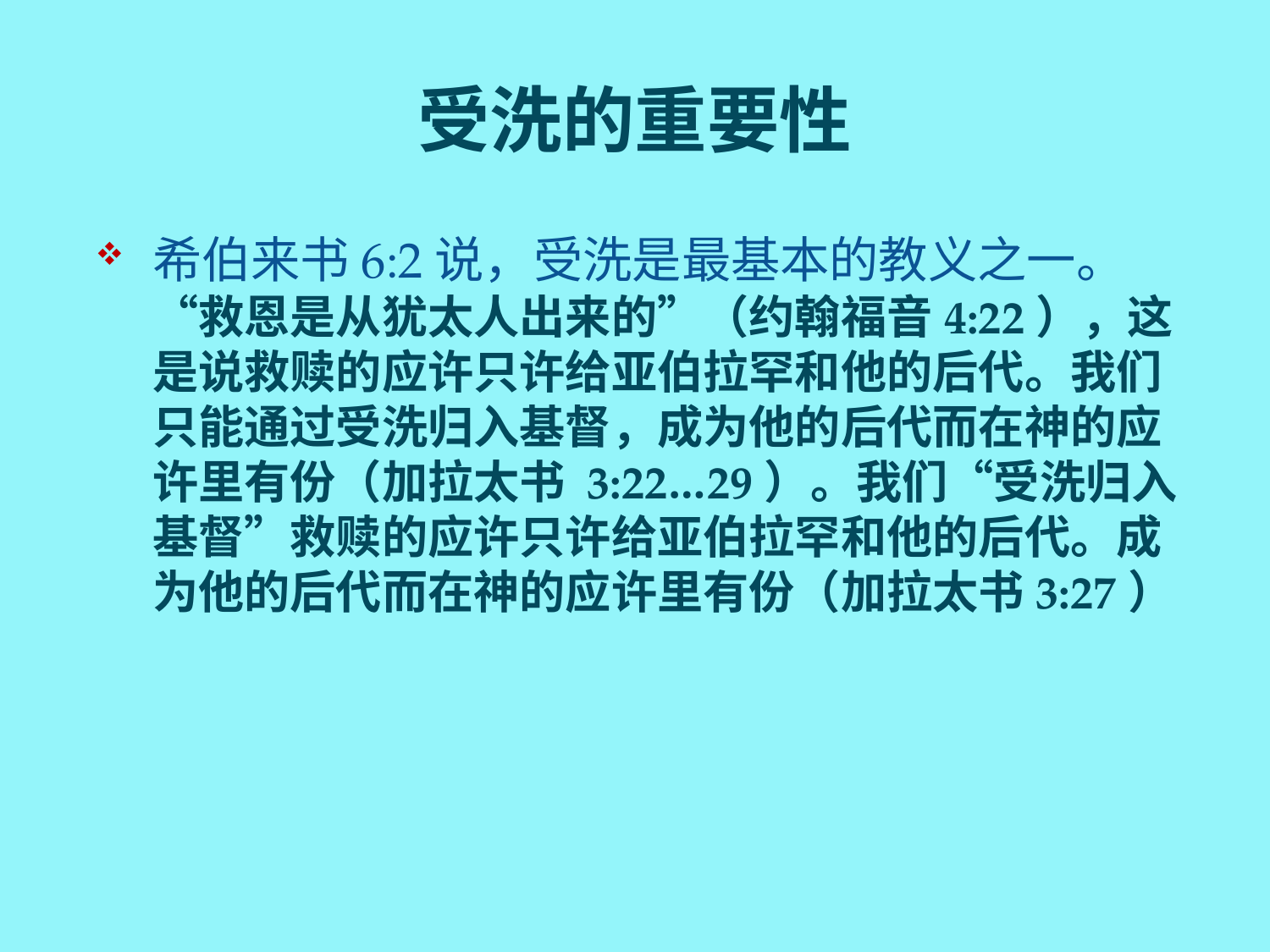

# 受洗的重要性
希伯来书6:2说，受洗是最基本的教义之一。 “救恩是从犹太人出来的”（约翰福音4:22），这是说救赎的应许只许给亚伯拉罕和他的后代。我们只能通过受洗归入基督，成为他的后代而在神的应许里有份（加拉太书 3:22…29）。我们“受洗归入基督”救赎的应许只许给亚伯拉罕和他的后代。成为他的后代而在神的应许里有份（加拉太书3:27）